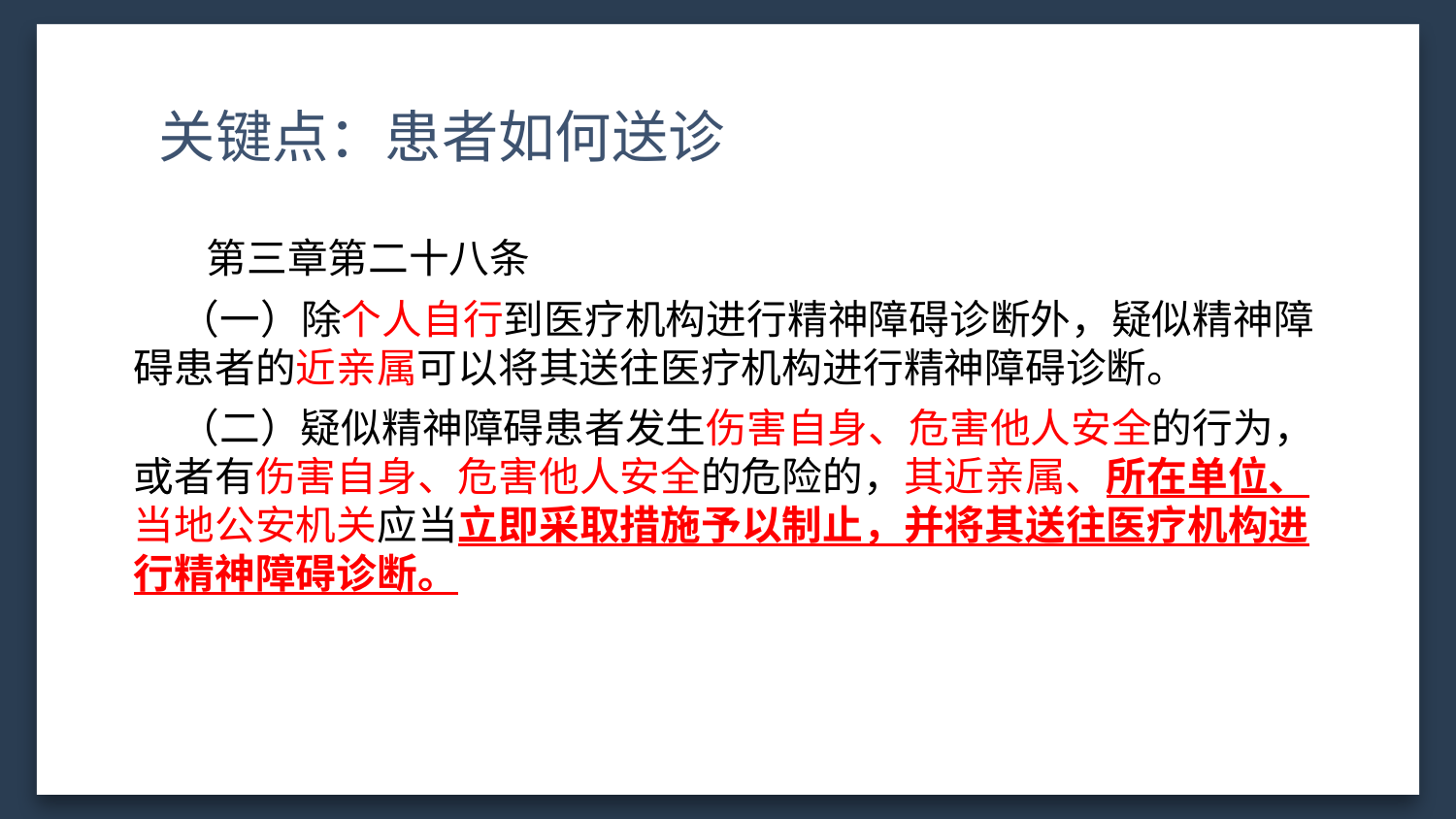

关键点：患者如何送诊
       第三章第二十八条
    （一）除个人自行到医疗机构进行精神障碍诊断外，疑似精神障碍患者的近亲属可以将其送往医疗机构进行精神障碍诊断。
    （二）疑似精神障碍患者发生伤害自身、危害他人安全的行为，或者有伤害自身、危害他人安全的危险的，其近亲属、所在单位、当地公安机关应当立即采取措施予以制止，并将其送往医疗机构进行精神障碍诊断。